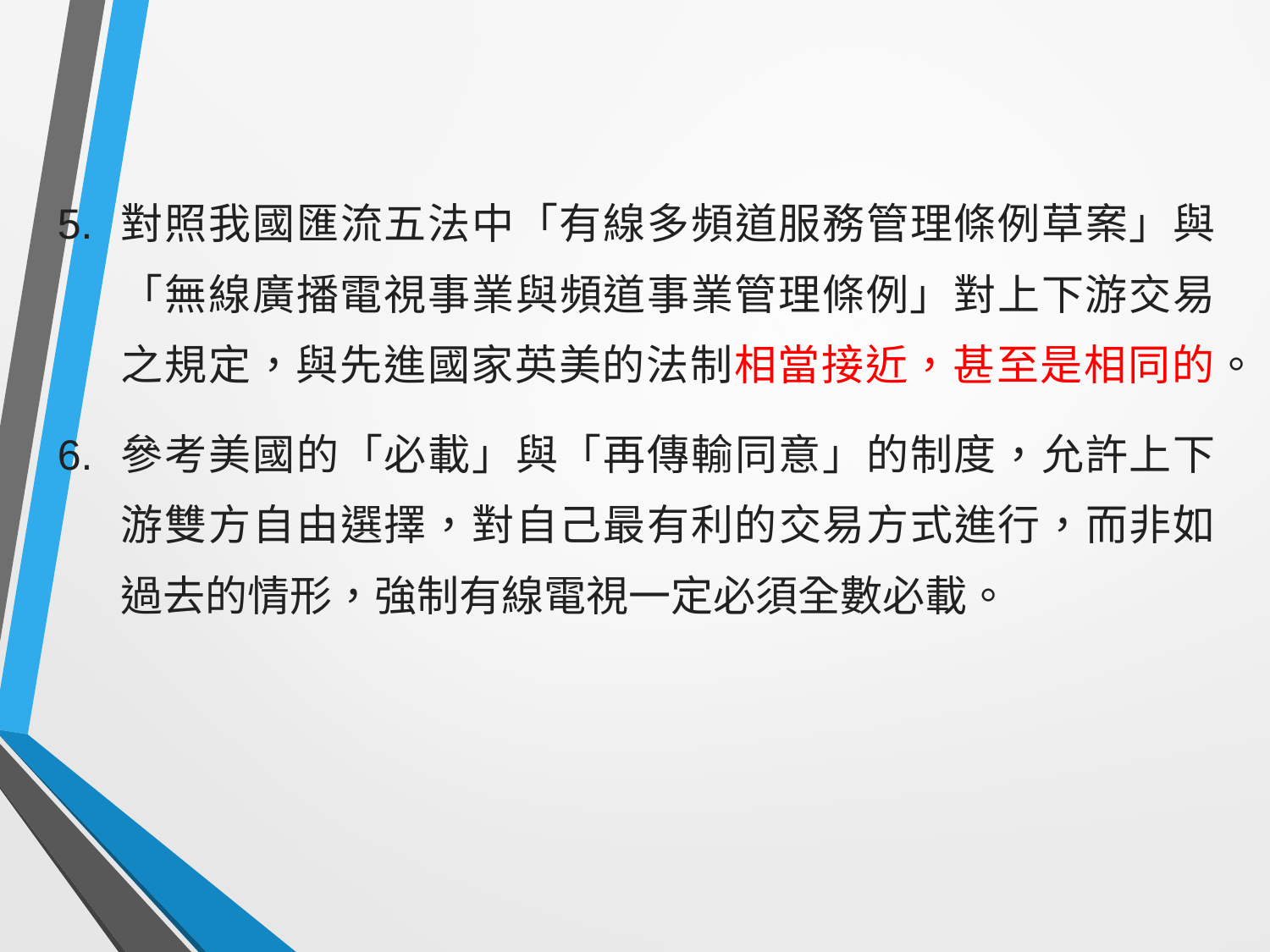

#
對照我國匯流五法中「有線多頻道服務管理條例草案」與「無線廣播電視事業與頻道事業管理條例」對上下游交易之規定，與先進國家英美的法制相當接近，甚至是相同的。
參考美國的「必載」與「再傳輸同意」的制度，允許上下游雙方自由選擇，對自己最有利的交易方式進行，而非如過去的情形，強制有線電視一定必須全數必載。